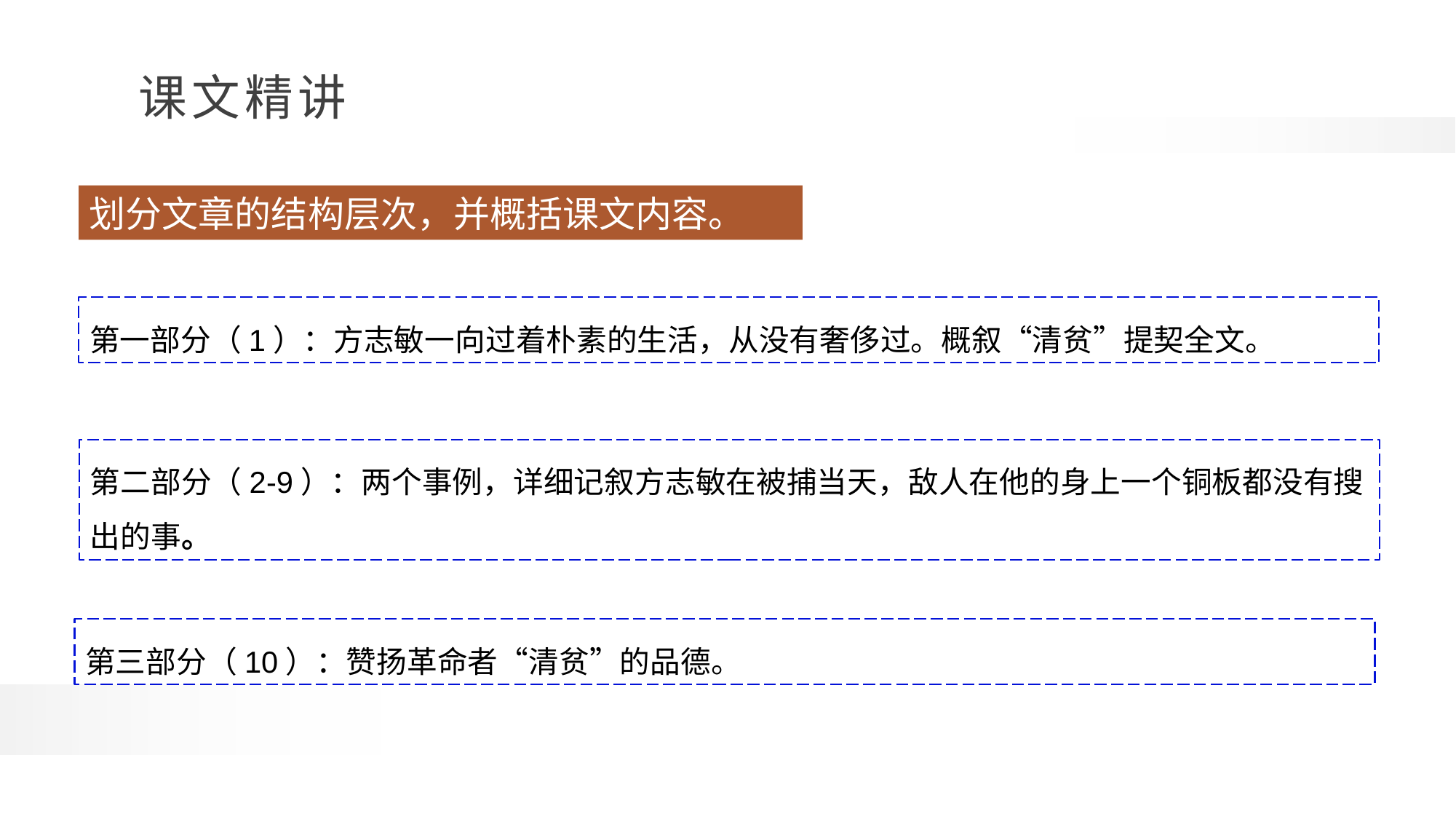

划分文章的结构层次，并概括课文内容。
第一部分（1）：方志敏一向过着朴素的生活，从没有奢侈过。概叙“清贫”提契全文。
第二部分（2-9）：两个事例，详细记叙方志敏在被捕当天，敌人在他的身上一个铜板都没有搜出的事。
第三部分（10）：赞扬革命者“清贫”的品德。